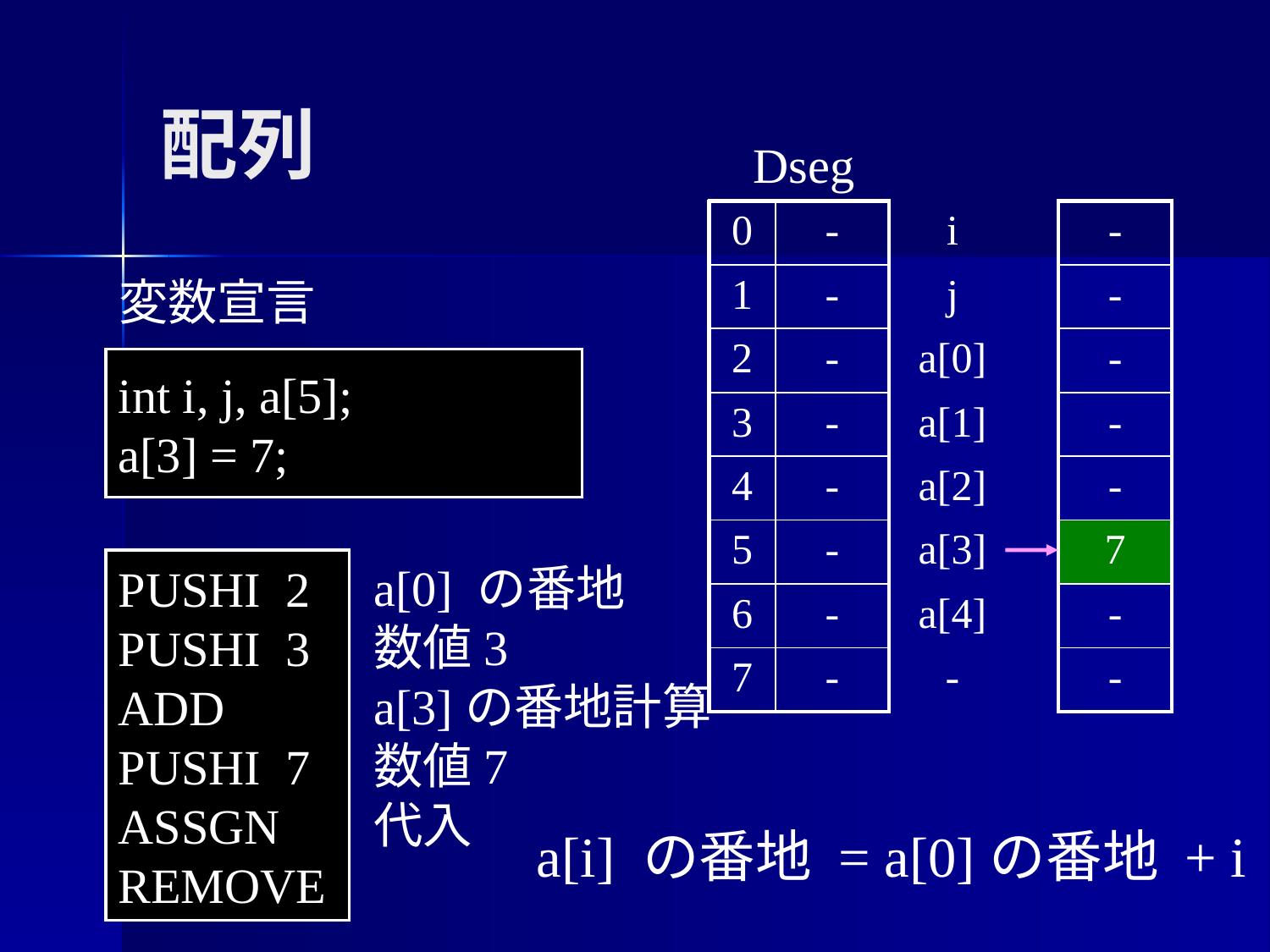

配列
Dseg
| 0 | - | i |
| --- | --- | --- |
| 1 | - | j |
| 2 | - | a[0] |
| 3 | - | a[1] |
| 4 | - | a[2] |
| 5 | - | a[3] |
| 6 | - | a[4] |
| 7 | - | - |
| - |
| --- |
| - |
| - |
| - |
| - |
| 7 |
| - |
| - |
変数宣言
int i, j, a[5];
a[3] = 7;
PUSHI  2
PUSHI  3
ADD
PUSHI  7
ASSGN
REMOVE
a[0] の番地
数値3
a[3]の番地計算
数値7
代入

a[i] の番地 = a[0]の番地 + i